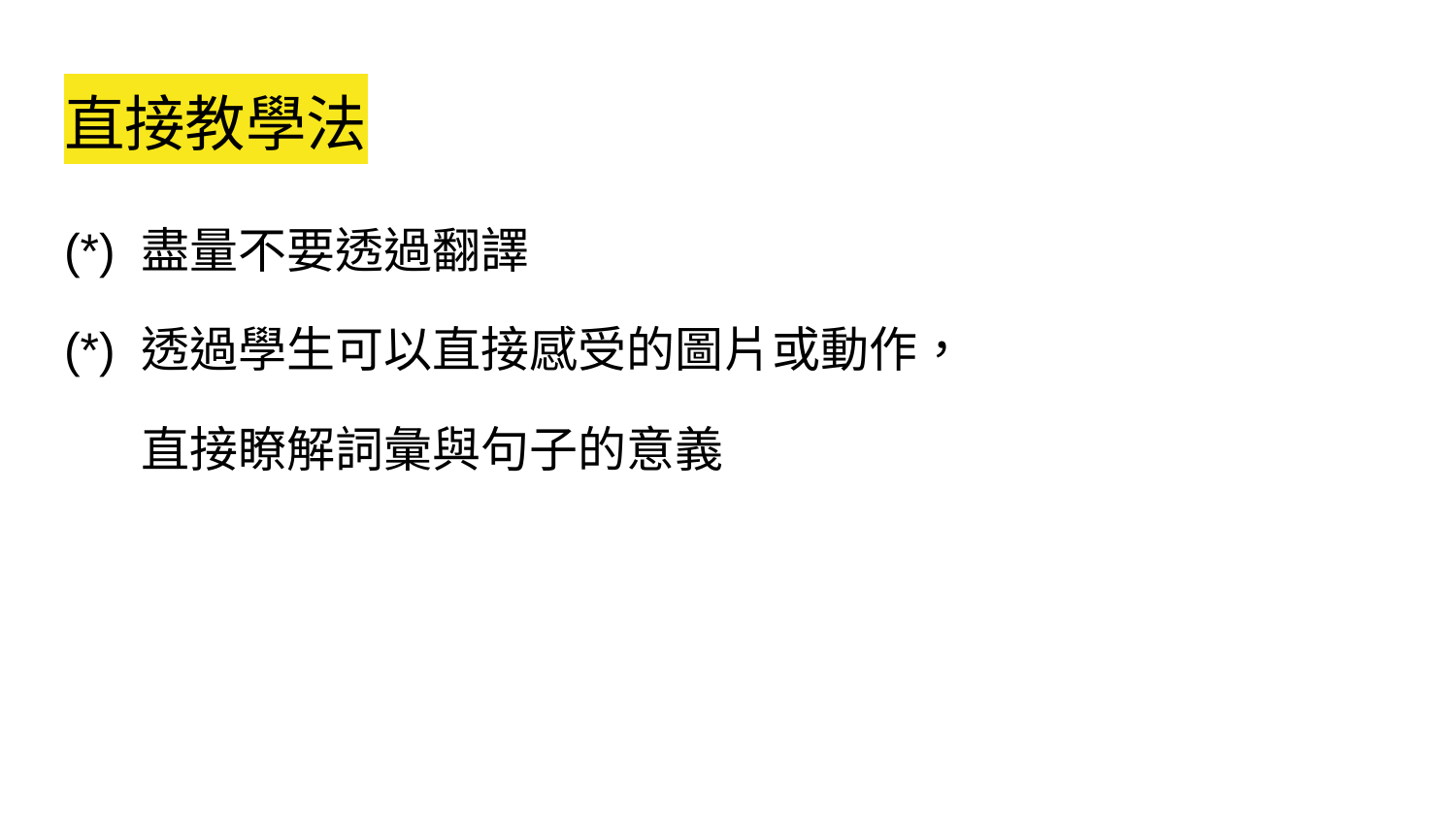

# 直接教學法
(*) 盡量不要透過翻譯
(*) 透過學生可以直接感受的圖片或動作，
      直接瞭解詞彙與句子的意義